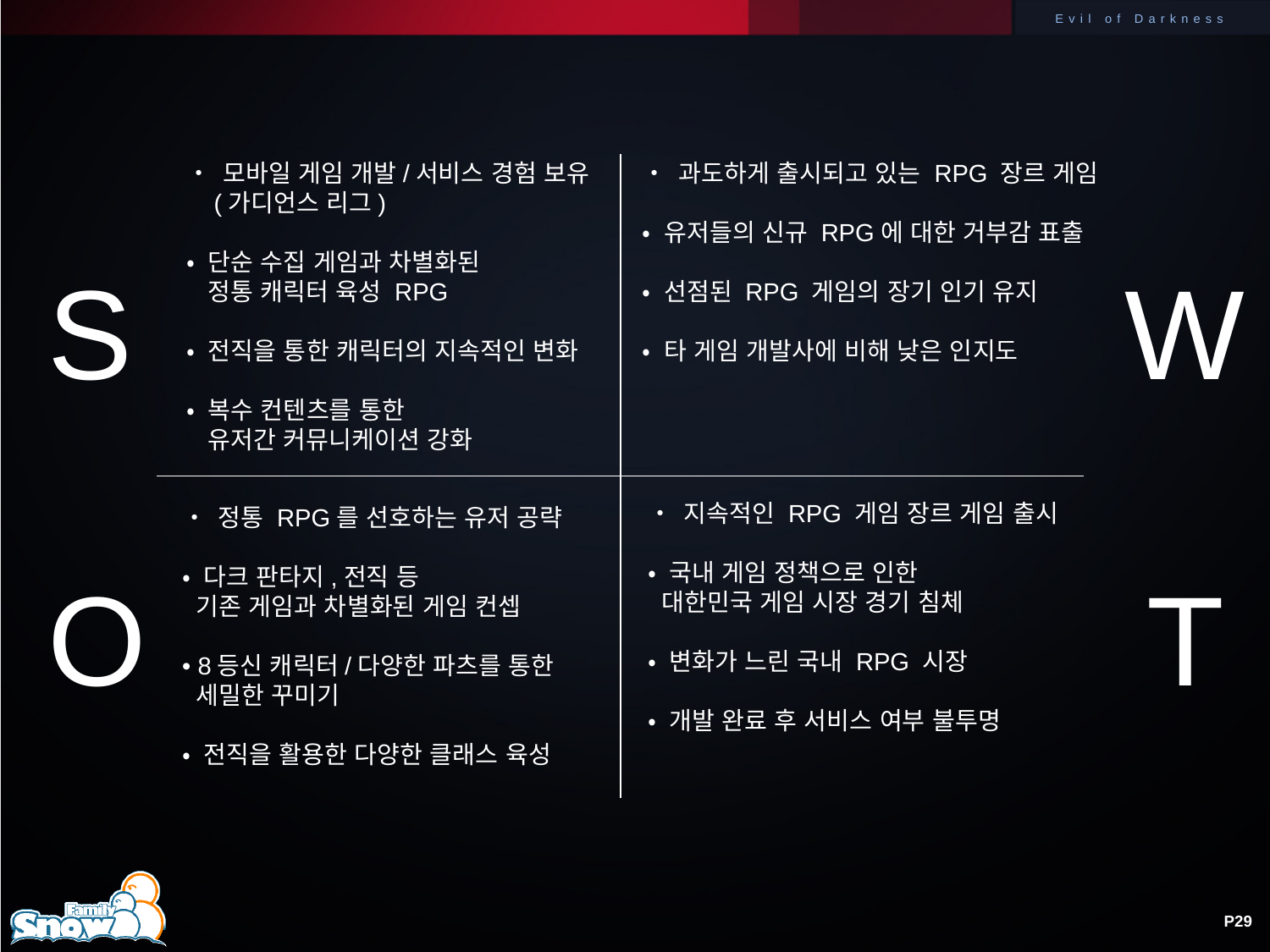

• 모바일 게임 개발/서비스 경험 보유
   (가디언스 리그)

• 단순 수집 게임과 차별화된
   정통 캐릭터 육성 RPG

• 전직을 통한 캐릭터의 지속적인 변화

• 복수 컨텐츠를 통한
   유저간 커뮤니케이션 강화
• 과도하게 출시되고 있는 RPG 장르 게임

• 유저들의 신규 RPG에 대한 거부감 표출

• 선점된 RPG 게임의 장기 인기 유지

• 타 게임 개발사에 비해 낮은 인지도
|  |  |
| --- | --- |
|  |  |
S
W
• 지속적인 RPG 게임 장르 게임 출시

• 국내 게임 정책으로 인한
  대한민국 게임 시장 경기 침체

• 변화가 느린 국내 RPG 시장

• 개발 완료 후 서비스 여부 불투명
• 정통 RPG를 선호하는 유저 공략

• 다크 판타지,전직 등
  기존 게임과 차별화된 게임 컨셉

• 8등신 캐릭터/다양한 파츠를 통한
  세밀한 꾸미기

• 전직을 활용한 다양한 클래스 육성
O
T